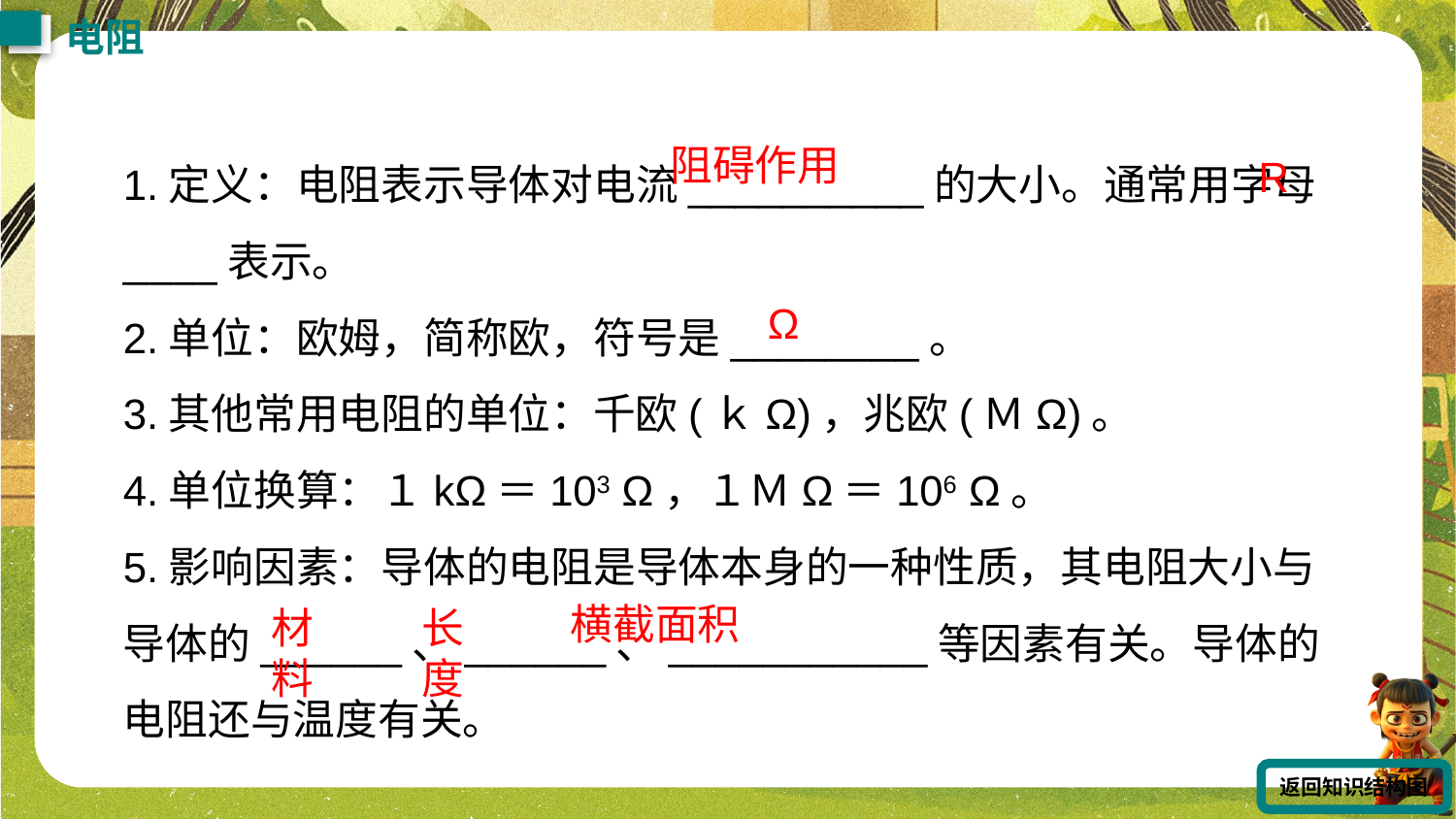

电阻

1.定义：电阻表示导体对电流__________的大小。通常用字母____表示。
2.单位：欧姆，简称欧，符号是________。
3.其他常用电阻的单位：千欧(ｋΩ)，兆欧(ＭΩ)。
4.单位换算：１kΩ＝103 Ω，１ＭΩ＝106 Ω。
5.影响因素：导体的电阻是导体本身的一种性质，其电阻大小与导体的______、______、___________等因素有关。导体的电阻还与温度有关。
阻碍作用
R
Ω
横截面积
材料
长度
返回知识结构图